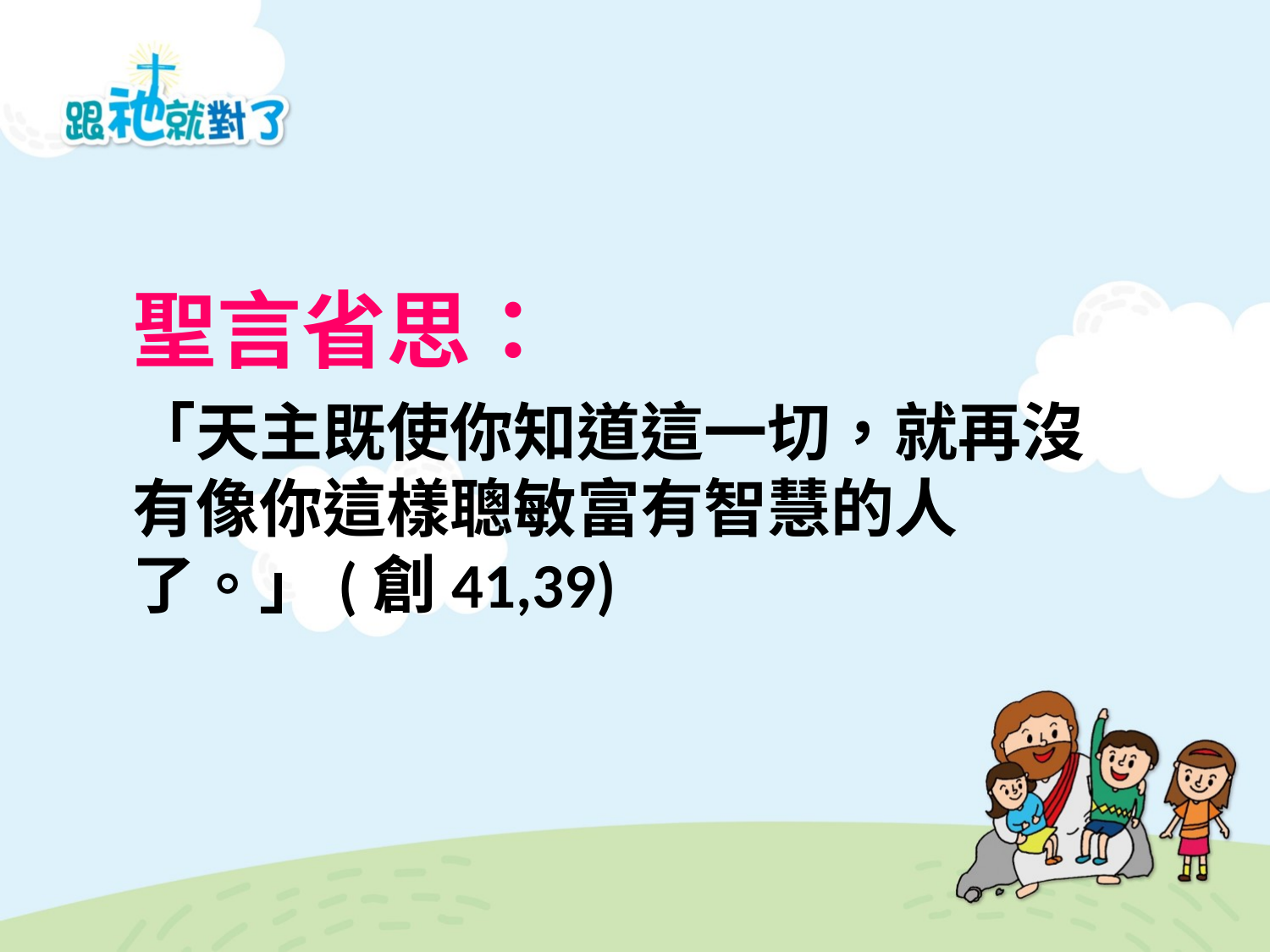

聖言省思：
「天主既使你知道這一切，就再沒有像你這樣聰敏富有智慧的人了。」(創41,39)